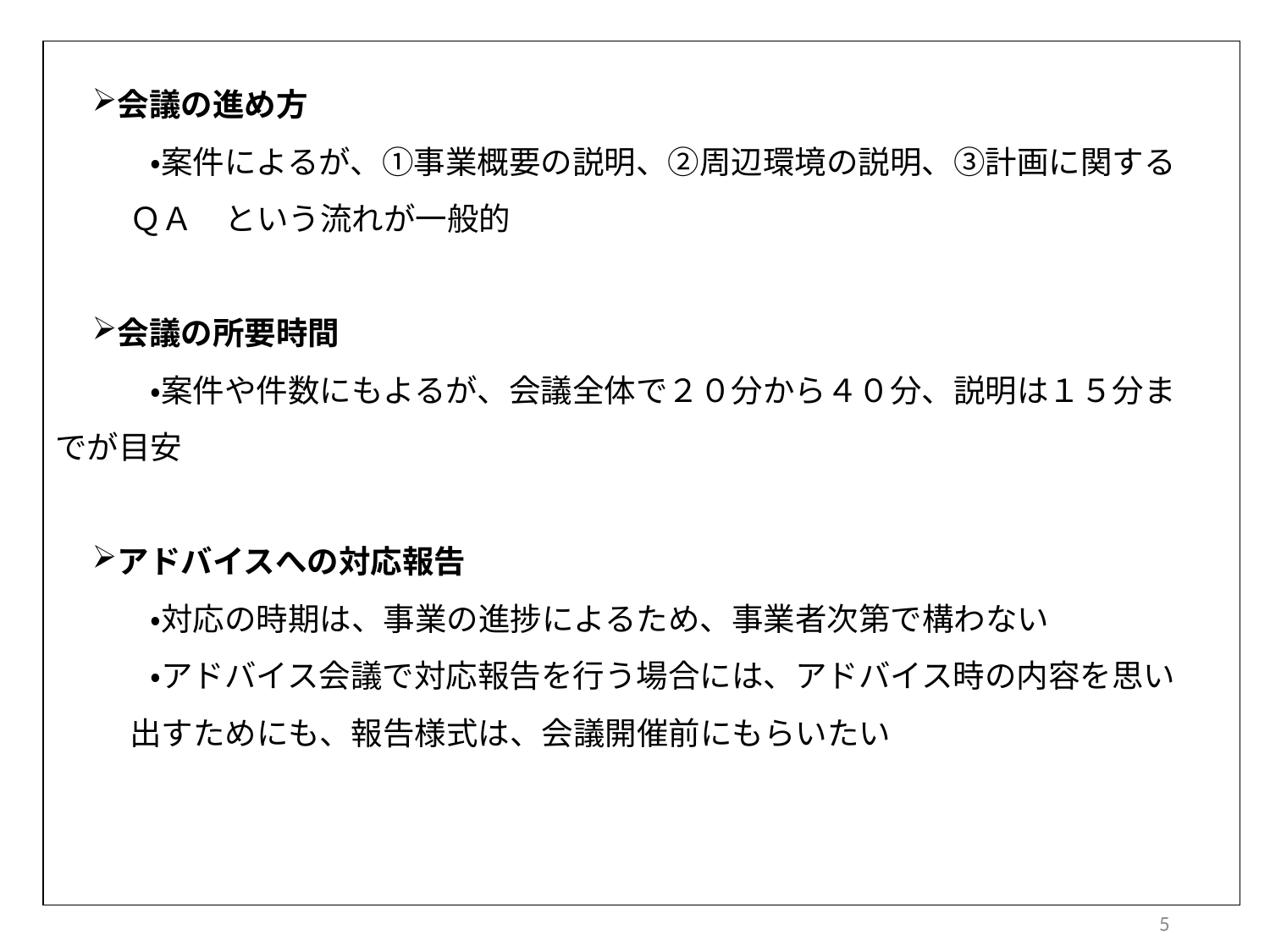

会議の進め方
　　　・案件によるが、①事業概要の説明、②周辺環境の説明、③計画に関するＱＡ　という流れが一般的

会議の所要時間
　　　・案件や件数にもよるが、会議全体で２０分から４０分、説明は１５分までが目安

アドバイスへの対応報告
　　　・対応の時期は、事業の進捗によるため、事業者次第で構わない
　　　・アドバイス会議で対応報告を行う場合には、アドバイス時の内容を思い出すためにも、報告様式は、会議開催前にもらいたい

5